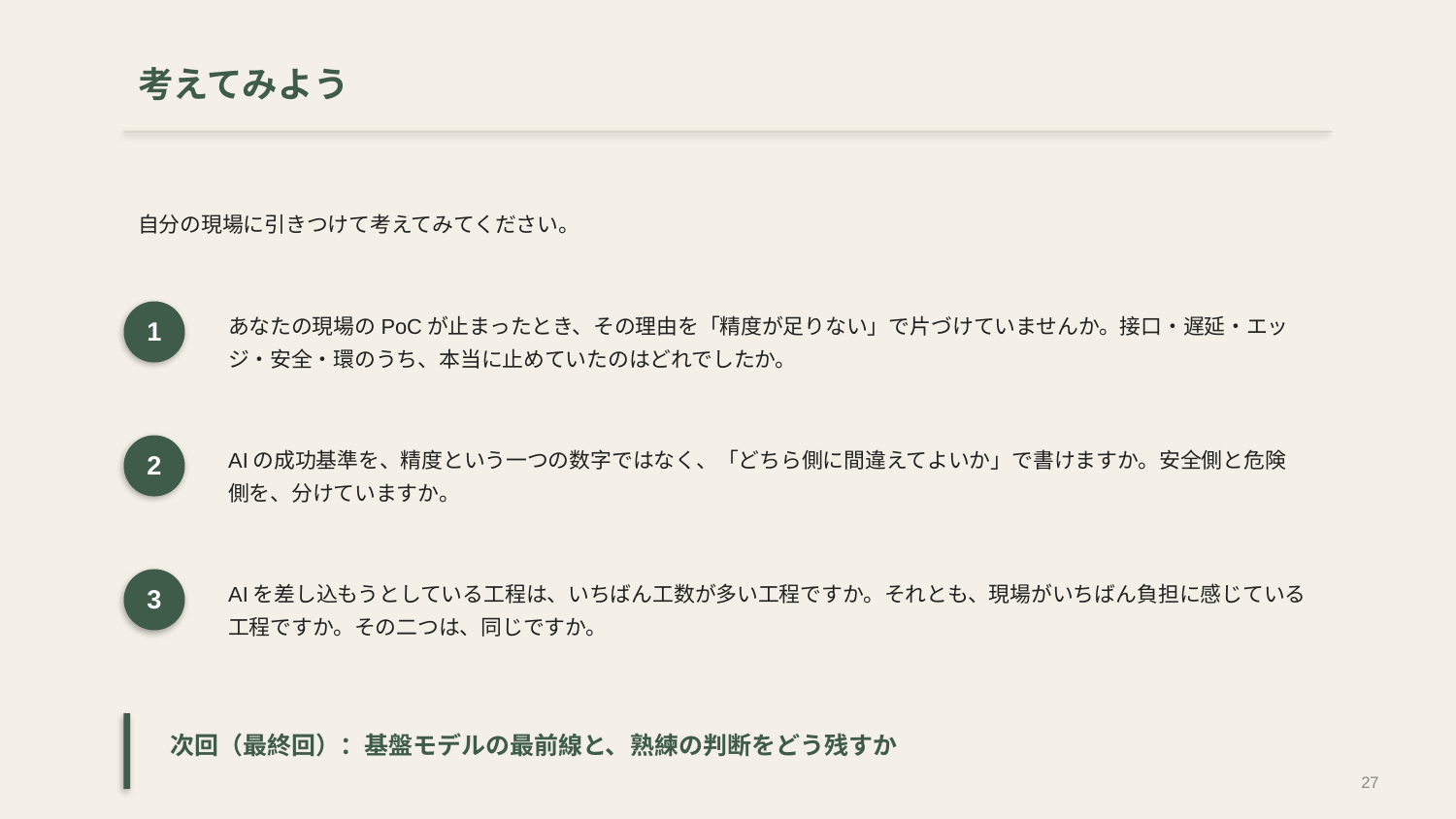

考えてみよう

自分の現場に引きつけて考えてみてください。
あなたの現場のPoCが止まったとき、その理由を「精度が足りない」で片づけていませんか。接口・遅延・エッジ・安全・環のうち、本当に止めていたのはどれでしたか。

1
AIの成功基準を、精度という一つの数字ではなく、「どちら側に間違えてよいか」で書けますか。安全側と危険側を、分けていますか。

2
AIを差し込もうとしている工程は、いちばん工数が多い工程ですか。それとも、現場がいちばん負担に感じている工程ですか。その二つは、同じですか。

3

次回（最終回）：基盤モデルの最前線と、熟練の判断をどう残すか
27